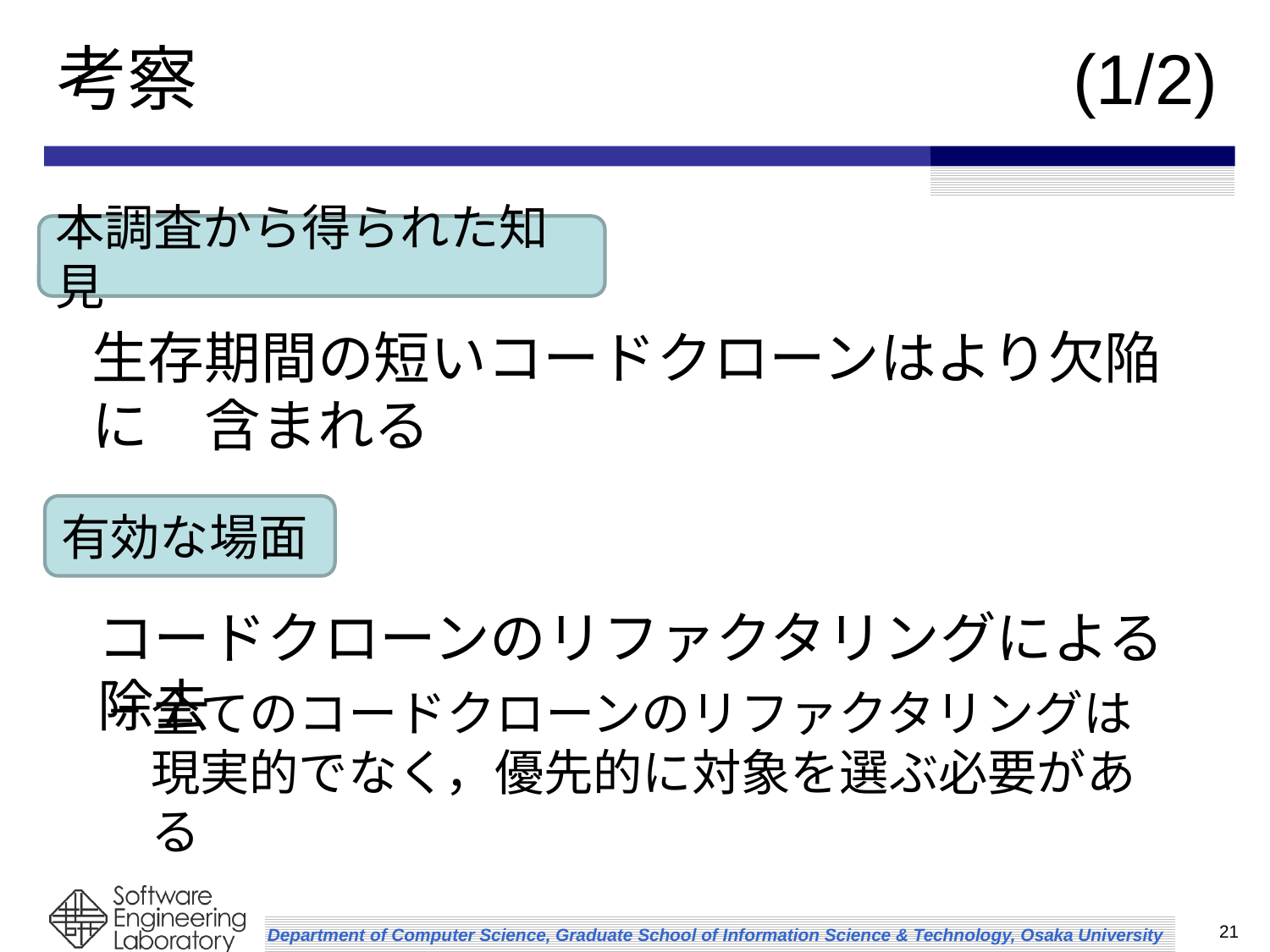

# 考察							(1/2)
本調査から得られた知見
生存期間の短いコードクローンはより欠陥に　含まれる
有効な場面
コードクローンのリファクタリングによる除去
全てのコードクローンのリファクタリングは現実的でなく，優先的に対象を選ぶ必要がある

21